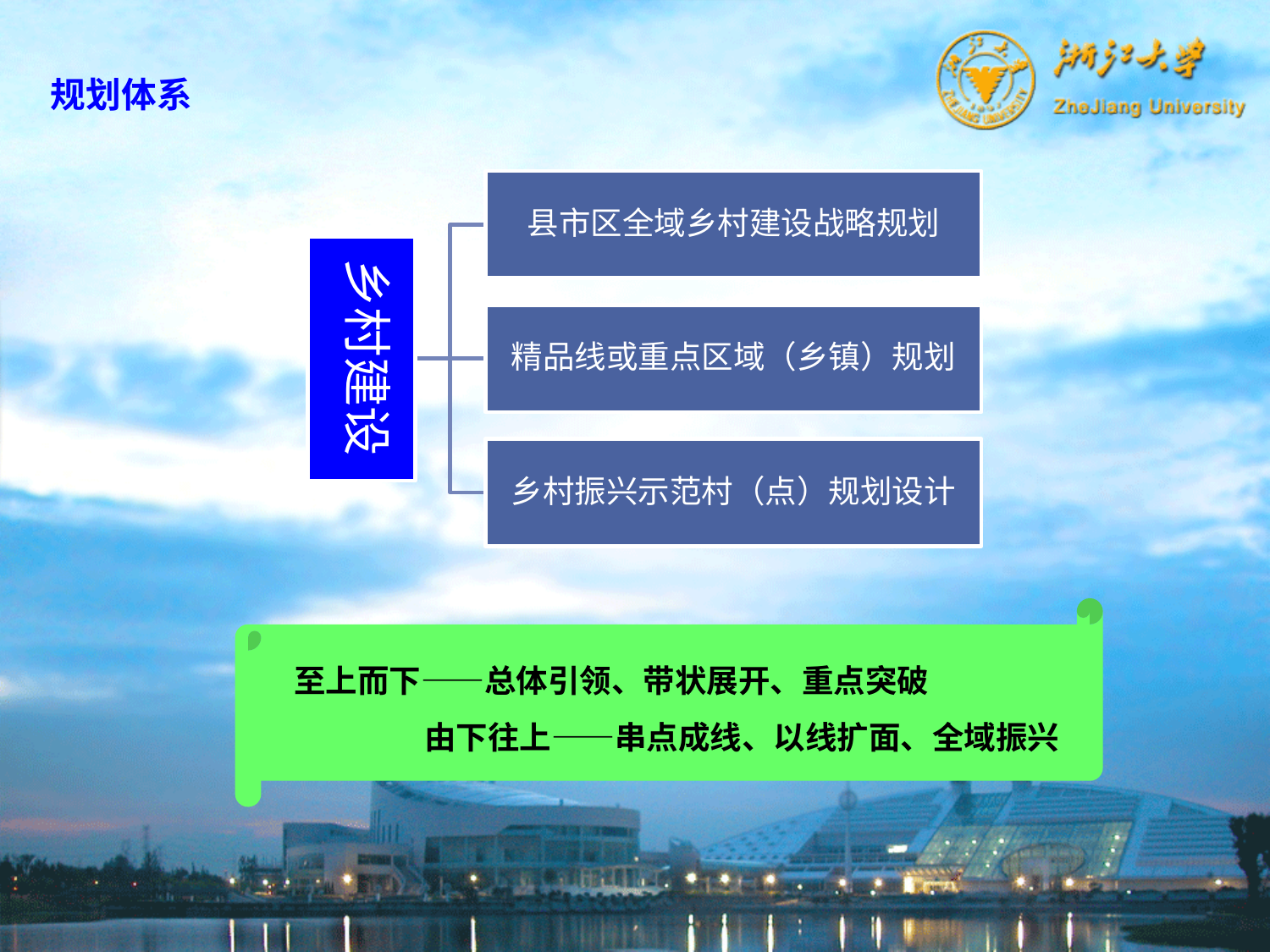

规划体系

县市区全域乡村建设战略规划
精品线或重点区域（乡镇）规划
乡村振兴示范村（点）规划设计
乡村建设

至上而下——总体引领、带状展开、重点突破
                 由下往上——串点成线、以线扩面、全域振兴